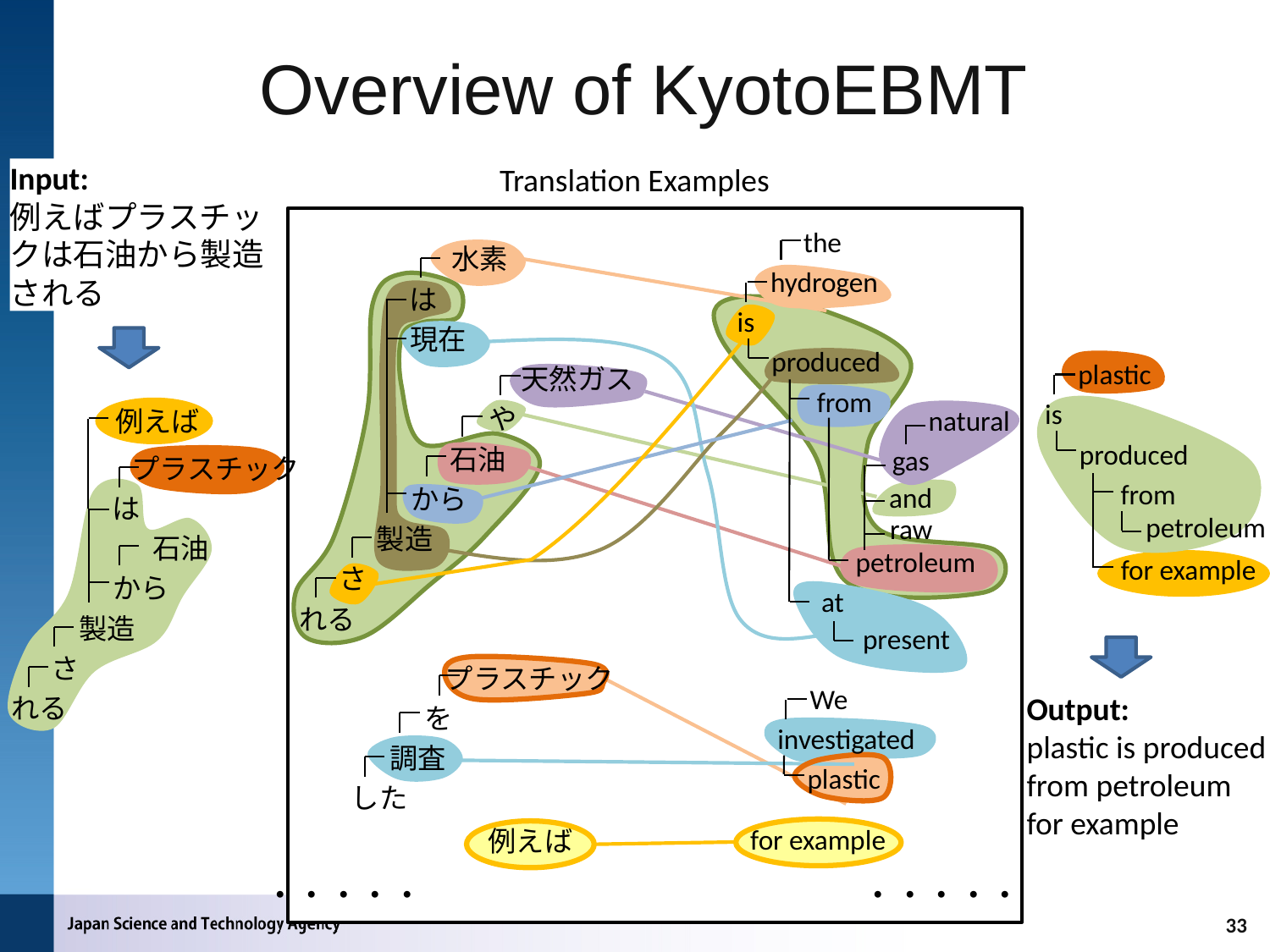

# Overview of KyotoEBMT
Input:
例えばプラスチックは石油から製造される
Translation Examples

the
水素
hydrogen
は
is
現在
produced
天然ガス
from
や
natural
石油
gas
and
から
raw
製造
petroleum
さ
at
れる
present
プラスチック
We
を
investigated
調査
plastic
した
・・・・・                 　　　　　　　　　　・・・・・

plastic
is
produced
from
petroleum
for example

例えば
プラスチック
は
石油
から
製造
さ
れる

Output:
plastic is produced from petroleum
for example
for example
例えば

33